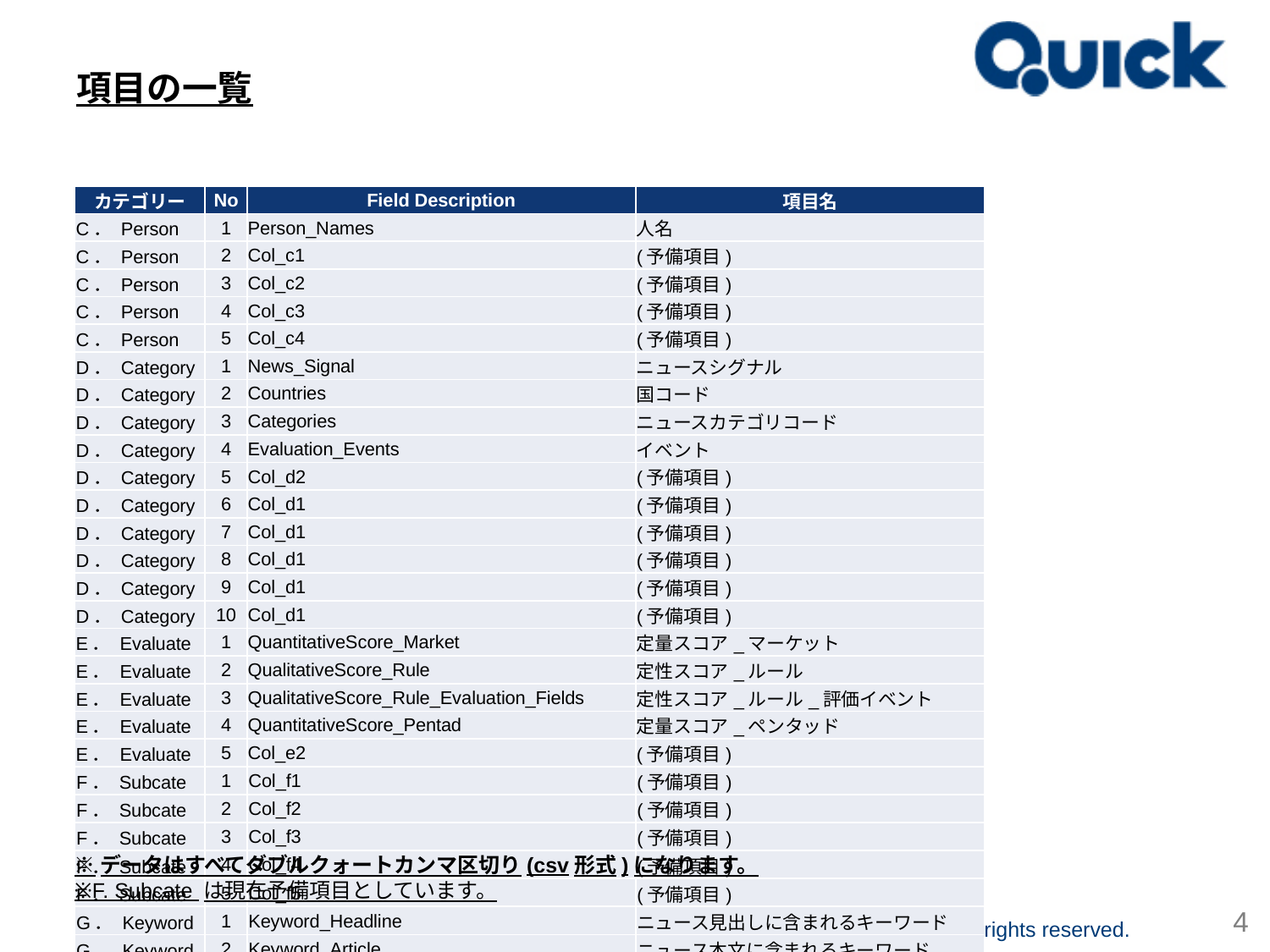

# 項目の一覧

| カテゴリー | No | Field Description | 項目名 |
| --- | --- | --- | --- |
| C． Person | 1 | Person\_Names | 人名 |
| C． Person | 2 | Col\_c1 | (予備項目) |
| C． Person | 3 | Col\_c2 | (予備項目) |
| C． Person | 4 | Col\_c3 | (予備項目) |
| C． Person | 5 | Col\_c4 | (予備項目) |
| D． Category | 1 | News\_Signal | ニュースシグナル |
| D． Category | 2 | Countries | 国コード |
| D． Category | 3 | Categories | ニュースカテゴリコード |
| D． Category | 4 | Evaluation\_Events | イベント |
| D． Category | 5 | Col\_d2 | (予備項目) |
| D． Category | 6 | Col\_d1 | (予備項目) |
| D． Category | 7 | Col\_d1 | (予備項目) |
| D． Category | 8 | Col\_d1 | (予備項目) |
| D． Category | 9 | Col\_d1 | (予備項目) |
| D． Category | 10 | Col\_d1 | (予備項目) |
| E． Evaluate | 1 | QuantitativeScore\_Market | 定量スコア\_マーケット |
| E． Evaluate | 2 | QualitativeScore\_Rule | 定性スコア\_ルール |
| E． Evaluate | 3 | QualitativeScore\_Rule\_Evaluation\_Fields | 定性スコア\_ルール\_評価イベント |
| E． Evaluate | 4 | QuantitativeScore\_Pentad | 定量スコア\_ペンタッド |
| E． Evaluate | 5 | Col\_e2 | (予備項目) |
| F． Subcate | 1 | Col\_f1 | (予備項目) |
| F． Subcate | 2 | Col\_f2 | (予備項目) |
| F． Subcate | 3 | Col\_f3 | (予備項目) |
| F． Subcate | 4 | Col\_f4 | (予備項目) |
| F． Subcate | 5 | Col\_f5 | (予備項目) |
| G． Keyword | 1 | Keyword\_Headline | ニュース見出しに含まれるキーワード |
| G． Keyword | 2 | Keyword\_Article | ニュース本文に含まれるキーワード |
※データはすべてダブルクォートカンマ区切り(csv形式)になります。
※F. Subcate は現在予備項目としています。
4